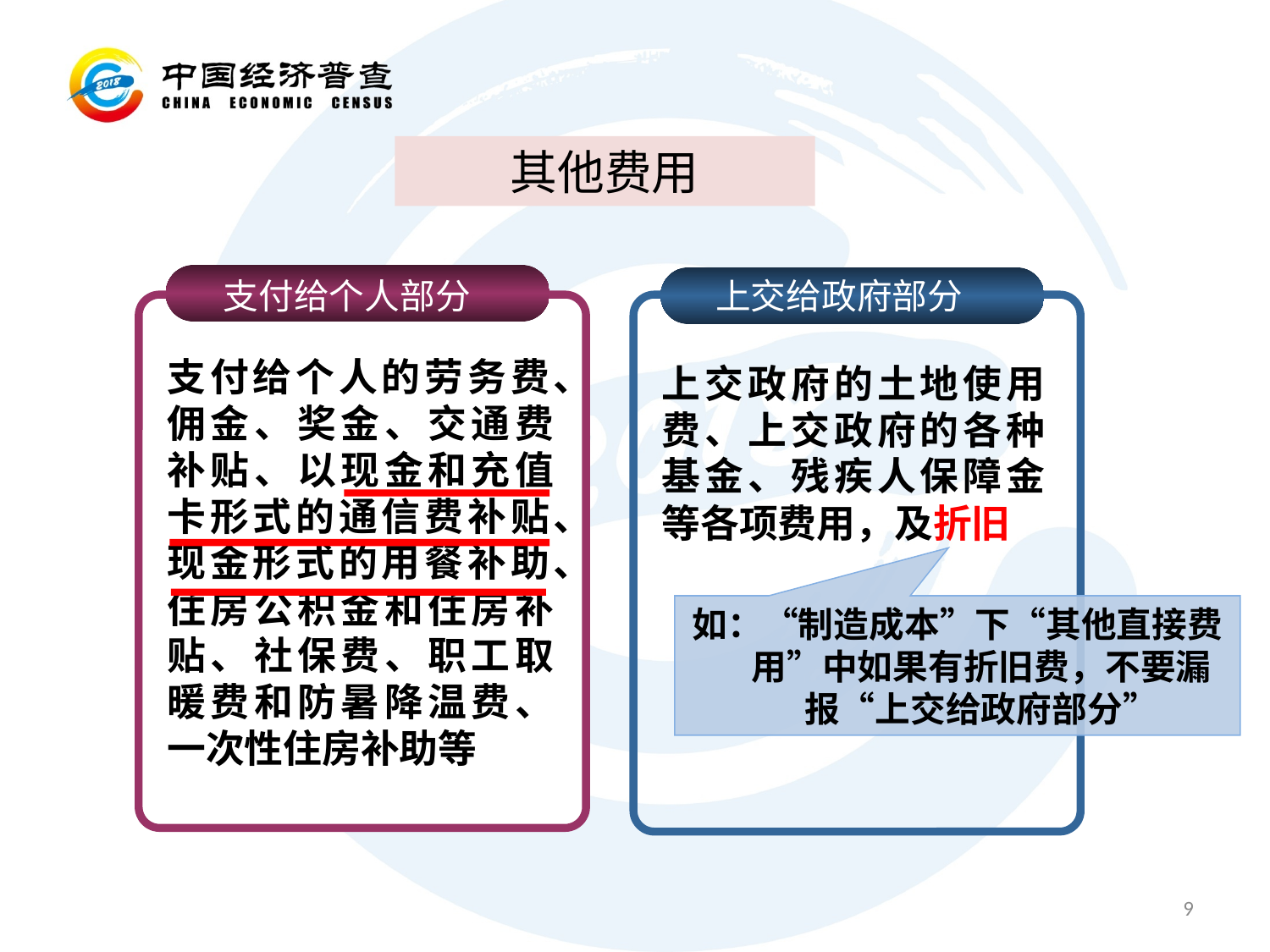

# 其他费用

  支付给个人部分
  上交给政府部分

支付给个人的劳务费、佣金、奖金、交通费补贴、以现金和充值卡形式的通信费补贴、现金形式的用餐补助、住房公积金和住房补贴、社保费、职工取暖费和防暑降温费、一次性住房补助等
上交政府的土地使用费、上交政府的各种基金、残疾人保障金等各项费用，及折旧

如：“制造成本”下“其他直接费用”中如果有折旧费，不要漏报“上交给政府部分”
9